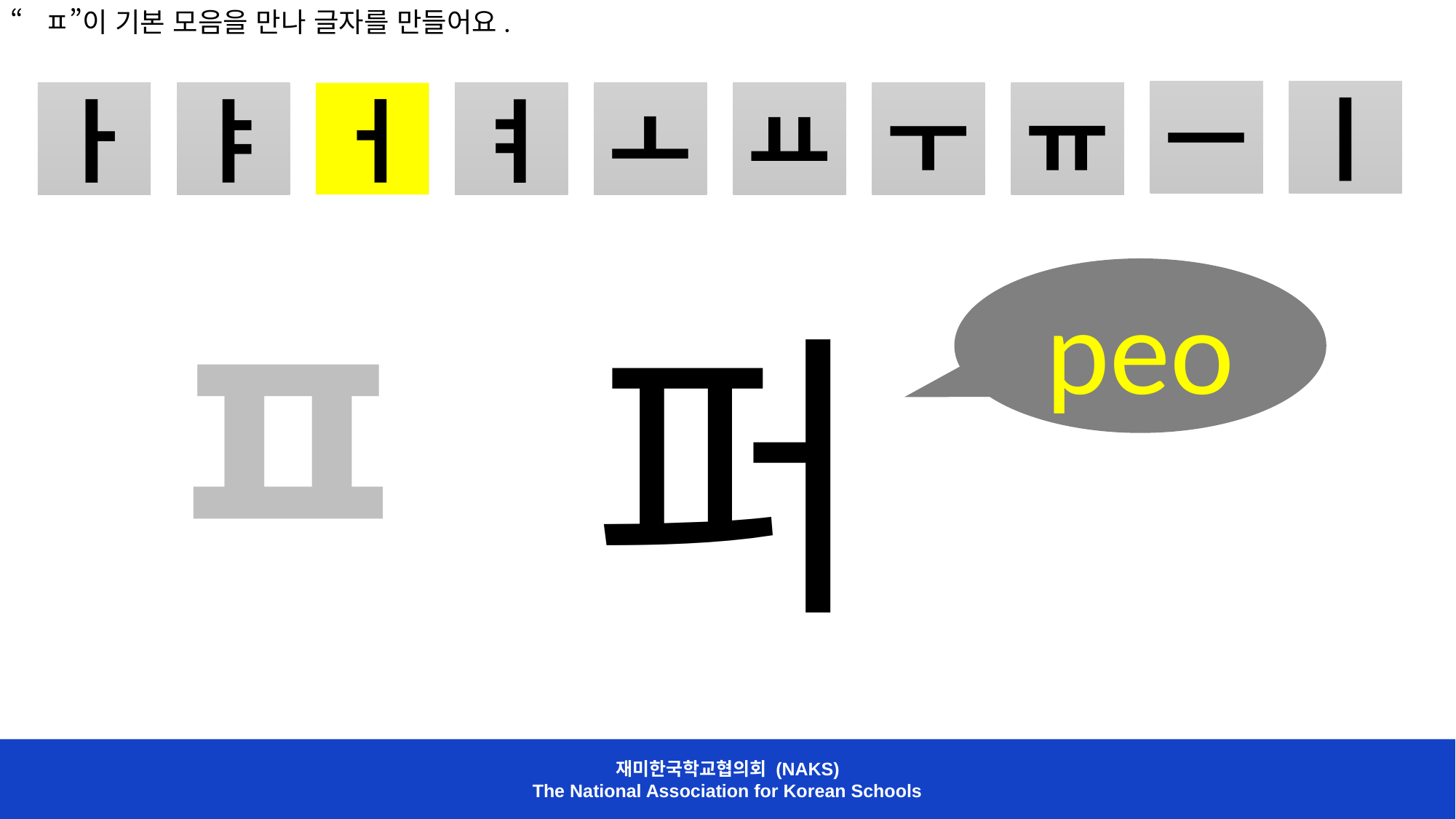

“ㅍ”이 기본 모음을 만나 글자를 만들어요.
ㅣ
ㅡ
ㅓ
ㅏ
ㅑ
ㅓ
ㅕ
ㅗ
ㅛ
ㅜ
ㅠ
ㅍ
peo
퍼
재미한국학교협의회 (NAKS)
The National Association for Korean Schools